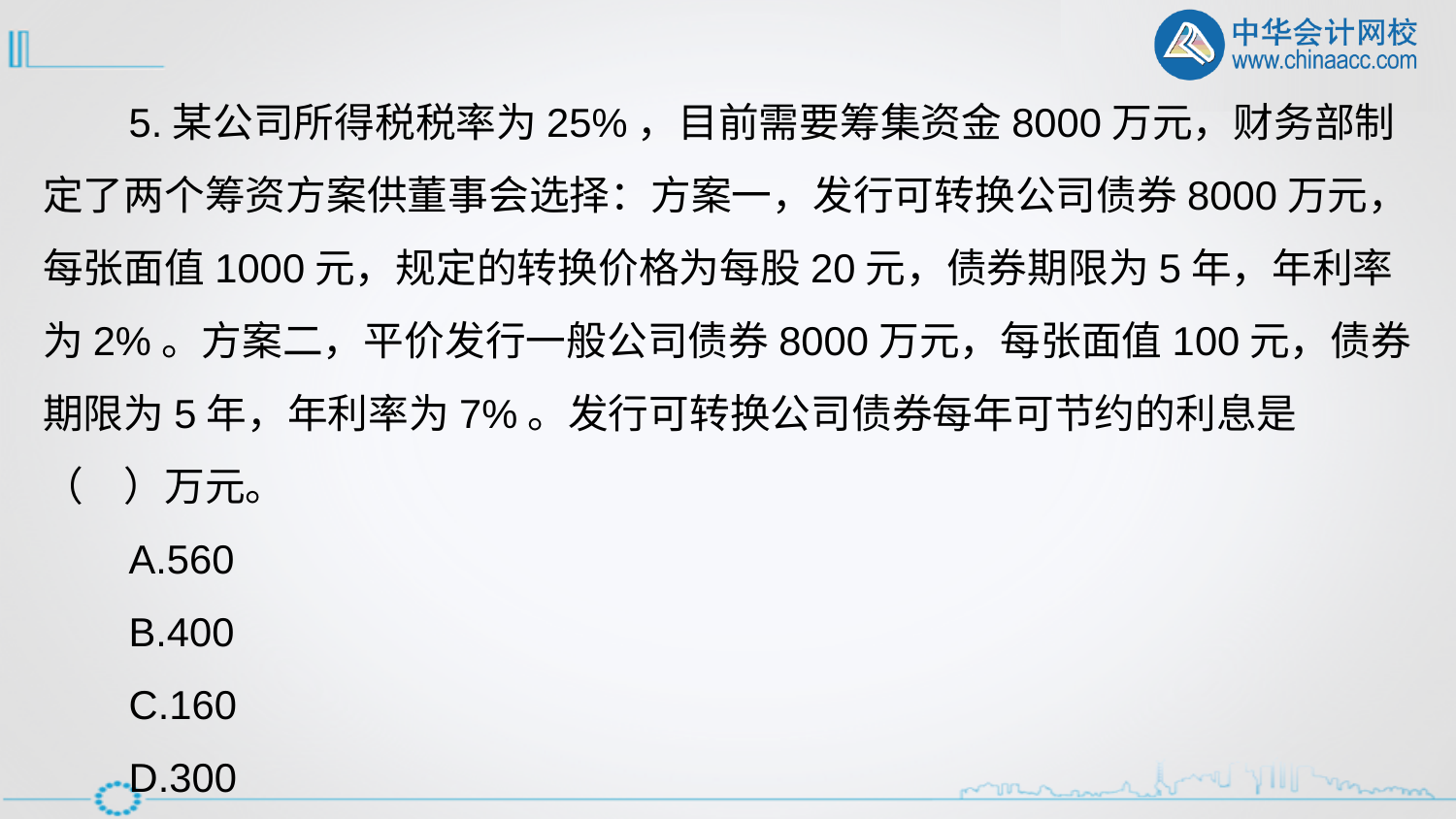

5.某公司所得税税率为25%，目前需要筹集资金8000万元，财务部制定了两个筹资方案供董事会选择：方案一，发行可转换公司债券8000万元，每张面值1000元，规定的转换价格为每股20元，债券期限为5年，年利率为2%。方案二，平价发行一般公司债券8000万元，每张面值100元，债券期限为5年，年利率为7%。发行可转换公司债券每年可节约的利息是（　）万元。
A.560
B.400
C.160
D.300